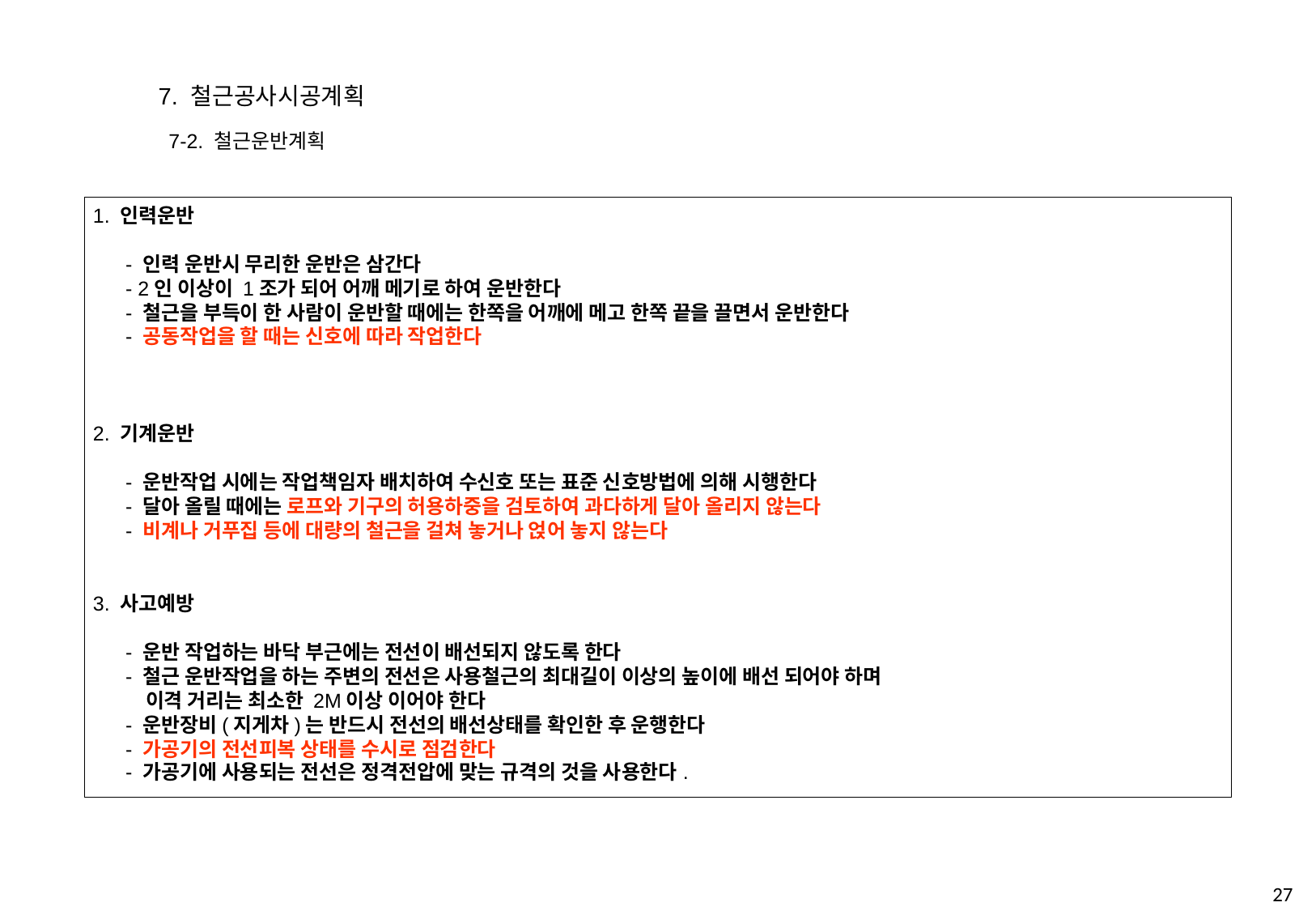

7. 철근공사시공계획
7-2. 철근운반계획
1. 인력운반

- 인력 운반시 무리한 운반은 삼간다
- 2인 이상이 1조가 되어 어깨 메기로 하여 운반한다
- 철근을 부득이 한 사람이 운반할 때에는 한쪽을 어깨에 메고 한쪽 끝을 끌면서 운반한다
- 공동작업을 할 때는 신호에 따라 작업한다

2. 기계운반

- 운반작업 시에는 작업책임자 배치하여 수신호 또는 표준 신호방법에 의해 시행한다
- 달아 올릴 때에는 로프와 기구의 허용하중을 검토하여 과다하게 달아 올리지 않는다
- 비계나 거푸집 등에 대량의 철근을 걸쳐 놓거나 얹어 놓지 않는다

3. 사고예방

- 운반 작업하는 바닥 부근에는 전선이 배선되지 않도록 한다
- 철근 운반작업을 하는 주변의 전선은 사용철근의 최대길이 이상의 높이에 배선 되어야 하며
이격 거리는 최소한 2M이상 이어야 한다
- 운반장비(지게차)는 반드시 전선의 배선상태를 확인한 후 운행한다
- 가공기의 전선피복 상태를 수시로 점검한다
- 가공기에 사용되는 전선은 정격전압에 맞는 규격의 것을 사용한다.